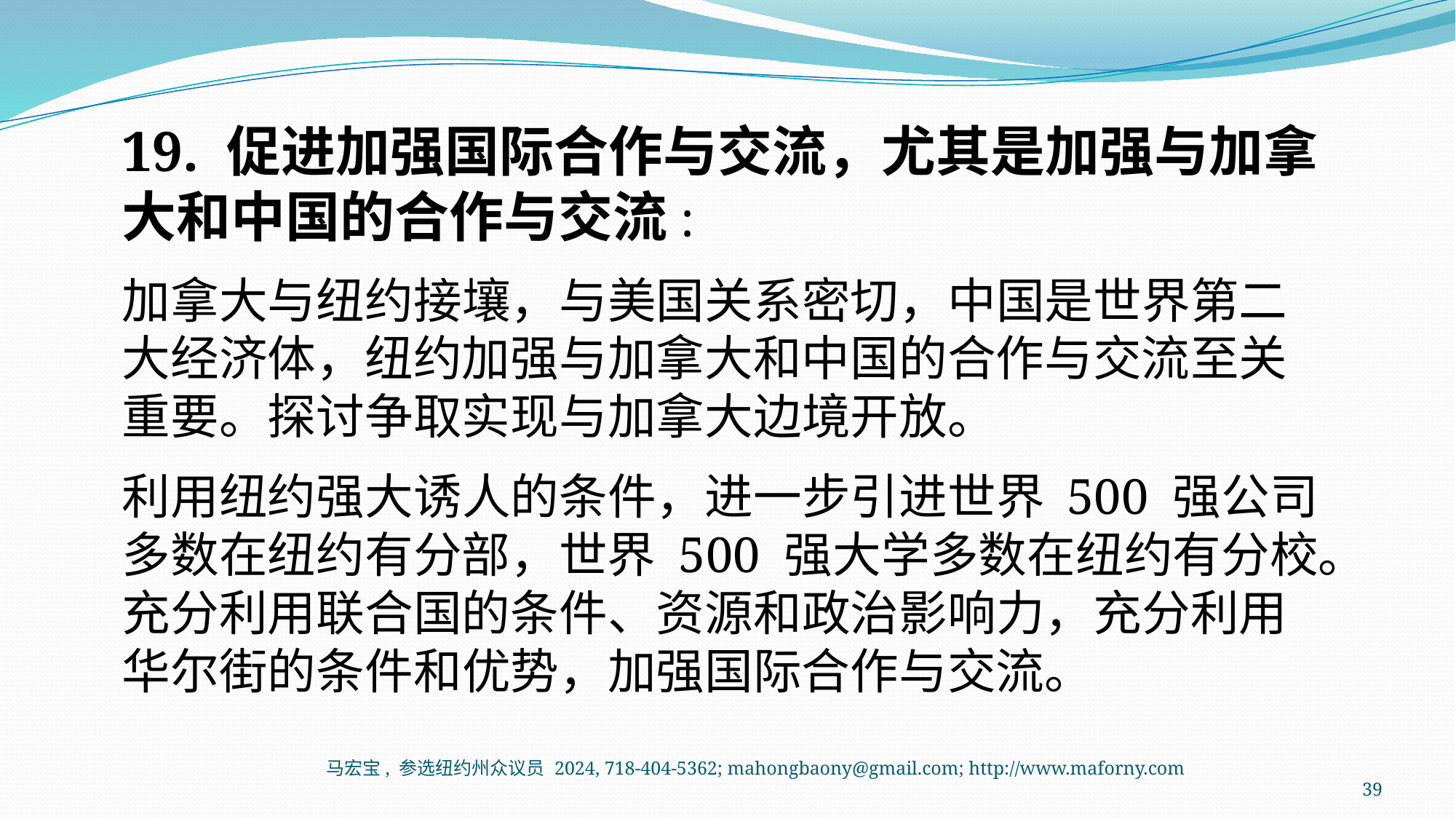

19. 促进加强国际合作与交流，尤其是加强与加拿大和中国的合作与交流:

加拿大与纽约接壤，与美国关系密切，中国是世界第二大经济体，纽约加强与加拿大和中国的合作与交流至关重要。探讨争取实现与加拿大边境开放。

利用纽约强大诱人的条件，进一步引进世界 500 强公司多数在纽约有分部，世界 500 强大学多数在纽约有分校。充分利用联合国的条件、资源和政治影响力，充分利用华尔街的条件和优势，加强国际合作与交流。
马宏宝, 参选纽约州众议员 2024, 718-404-5362; mahongbaony@gmail.com; http://www.maforny.com
39